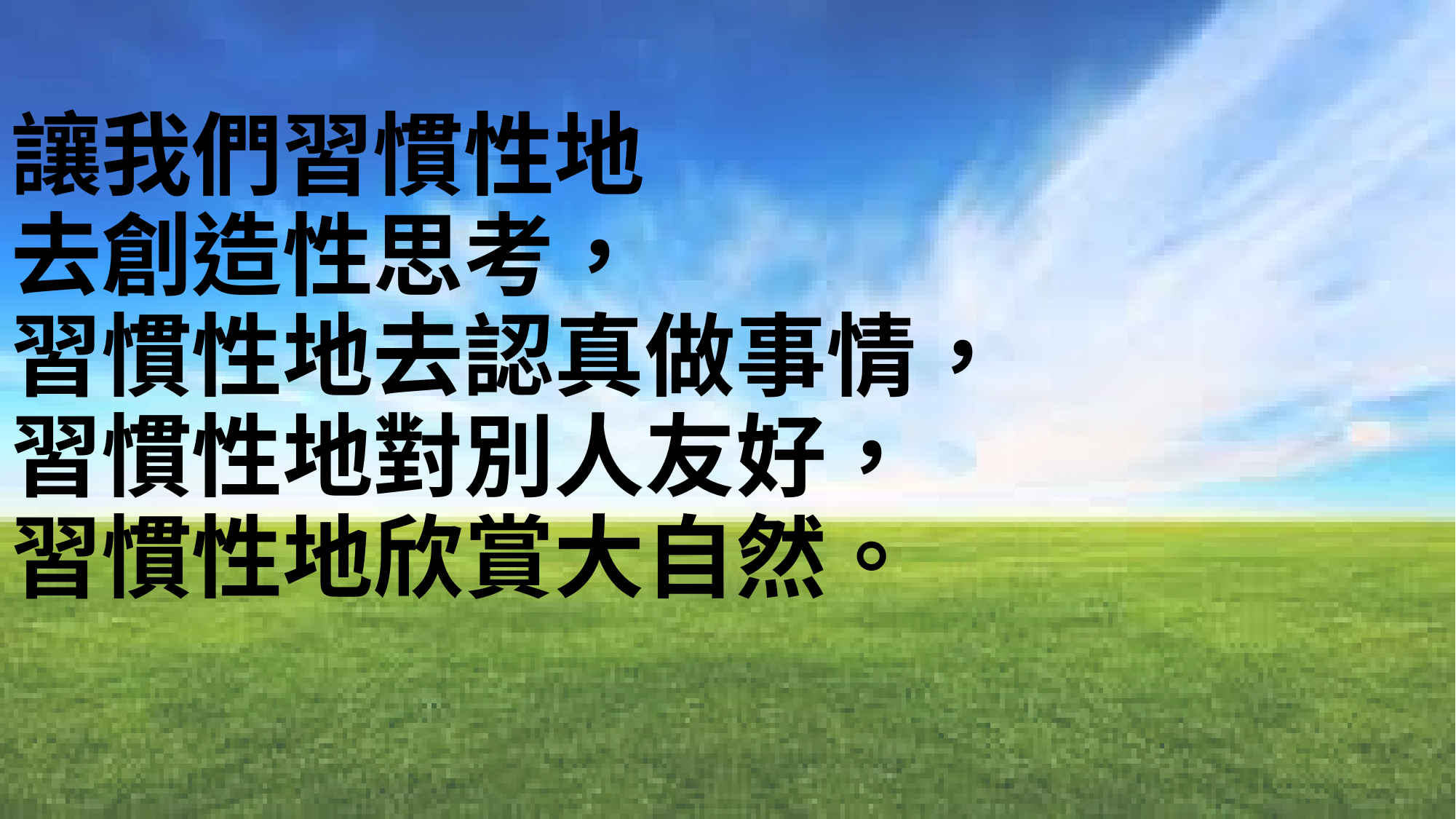

讓我們習慣性地
去創造性思考，
習慣性地去認真做事情，
習慣性地對別人友好，
習慣性地欣賞大自然。